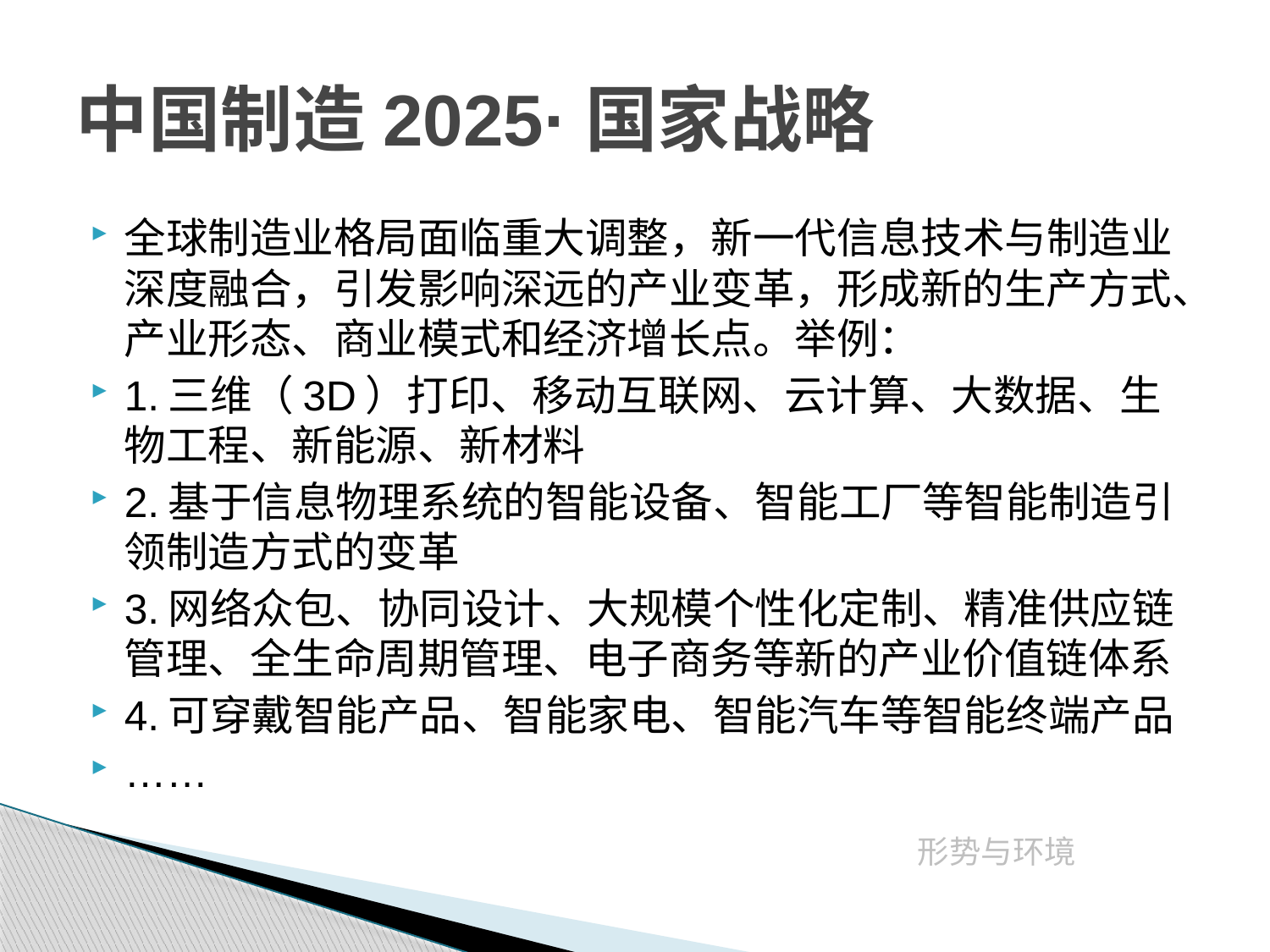

# 中国制造2025·国家战略
全球制造业格局面临重大调整，新一代信息技术与制造业深度融合，引发影响深远的产业变革，形成新的生产方式、产业形态、商业模式和经济增长点。举例：
1.三维（3D）打印、移动互联网、云计算、大数据、生物工程、新能源、新材料
2.基于信息物理系统的智能设备、智能工厂等智能制造引领制造方式的变革
3.网络众包、协同设计、大规模个性化定制、精准供应链管理、全生命周期管理、电子商务等新的产业价值链体系
4.可穿戴智能产品、智能家电、智能汽车等智能终端产品
……
形势与环境